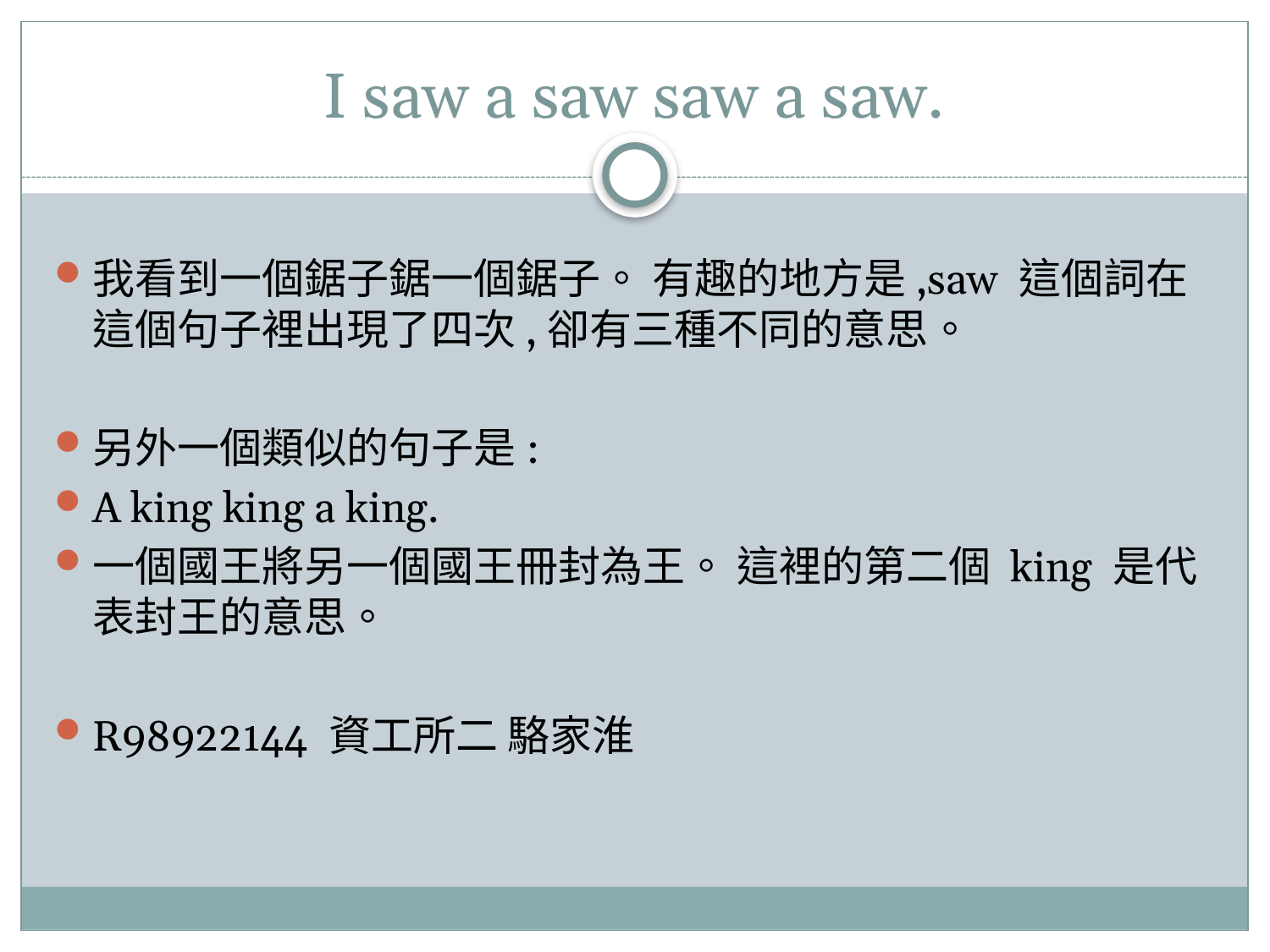

# I saw a saw saw a saw.

我看到一個鋸子鋸一個鋸子。 有趣的地方是,saw 這個詞在這個句子裡出現了四次,卻有三種不同的意思。

另外一個類似的句子是:
A king king a king.
一個國王將另一個國王冊封為王。 這裡的第二個 king 是代表封王的意思。

R98922144 資工所二 駱家淮